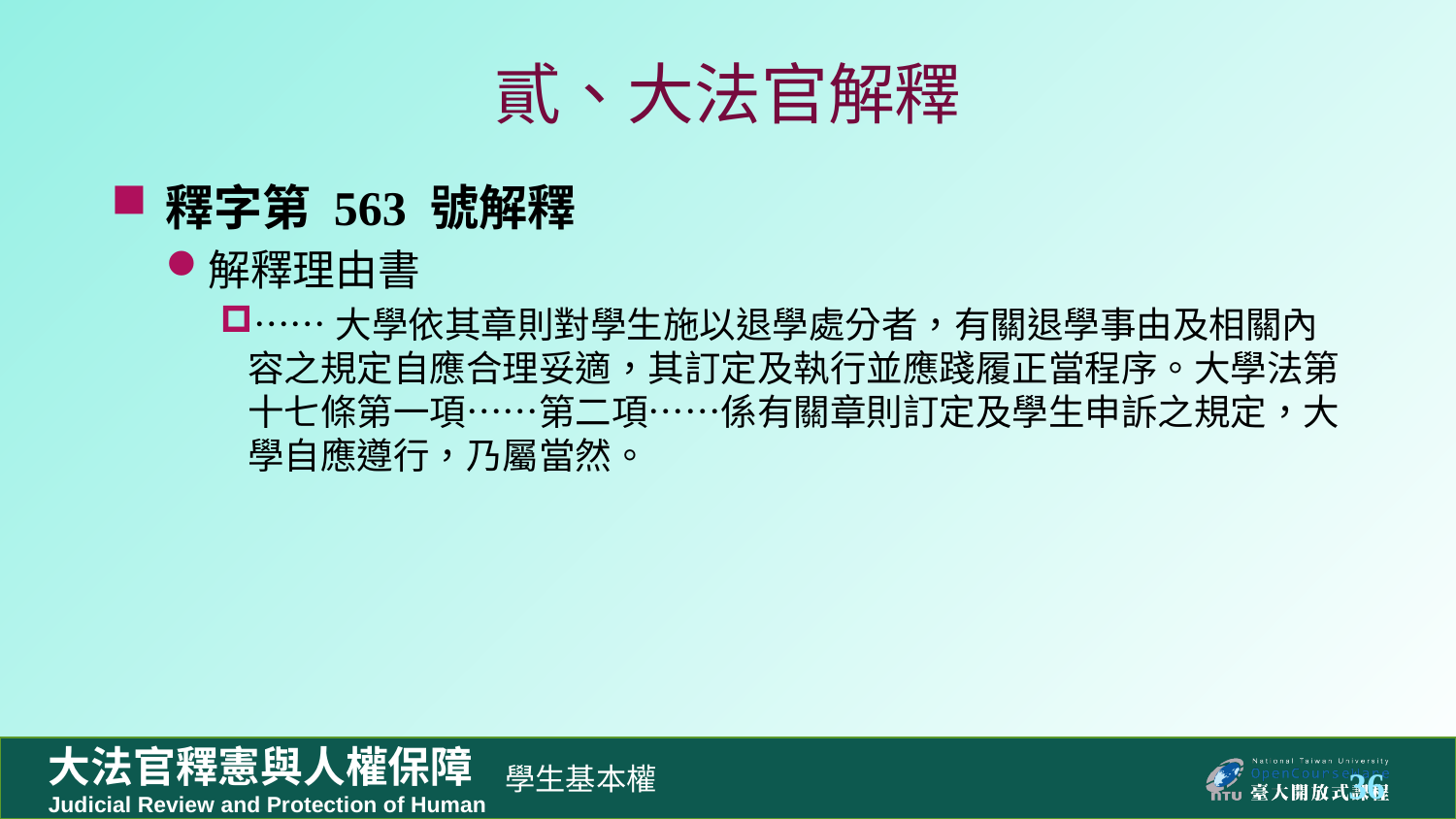

# 貳、大法官解釋
釋字第 563 號解釋
解釋理由書
……大學依其章則對學生施以退學處分者，有關退學事由及相關內容之規定自應合理妥適，其訂定及執行並應踐履正當程序。大學法第十七條第一項……第二項……係有關章則訂定及學生申訴之規定，大學自應遵行，乃屬當然。